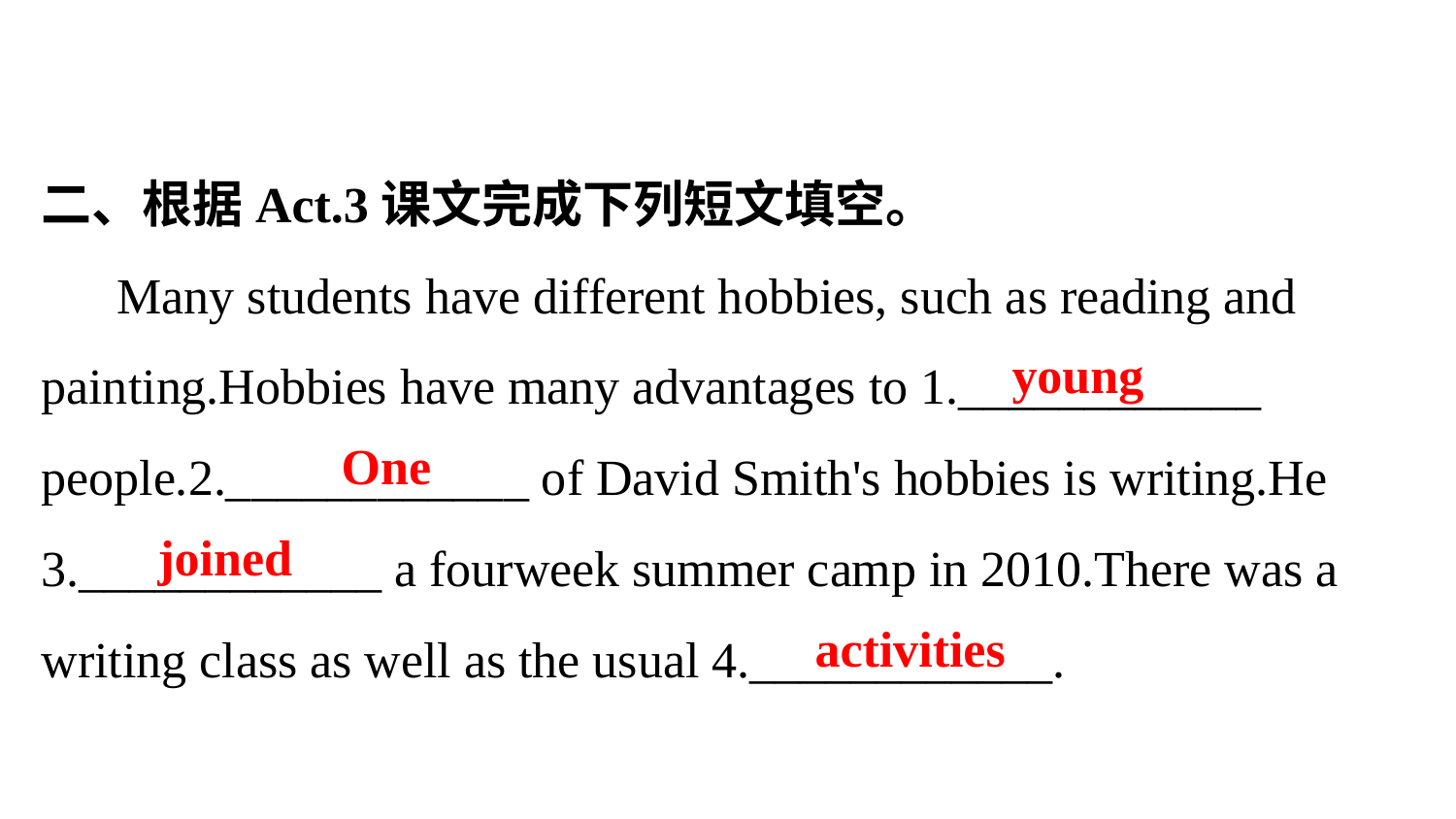

二、根据Act.3课文完成下列短文填空。
      Many students have different hobbies, such as reading and painting.Hobbies have many advantages to 1.____________ people.2.____________ of David Smith's hobbies is writing.He 3.____________ a four­week summer camp in 2010.There was a writing class as well as the usual 4.____________.
young
One
joined
activities